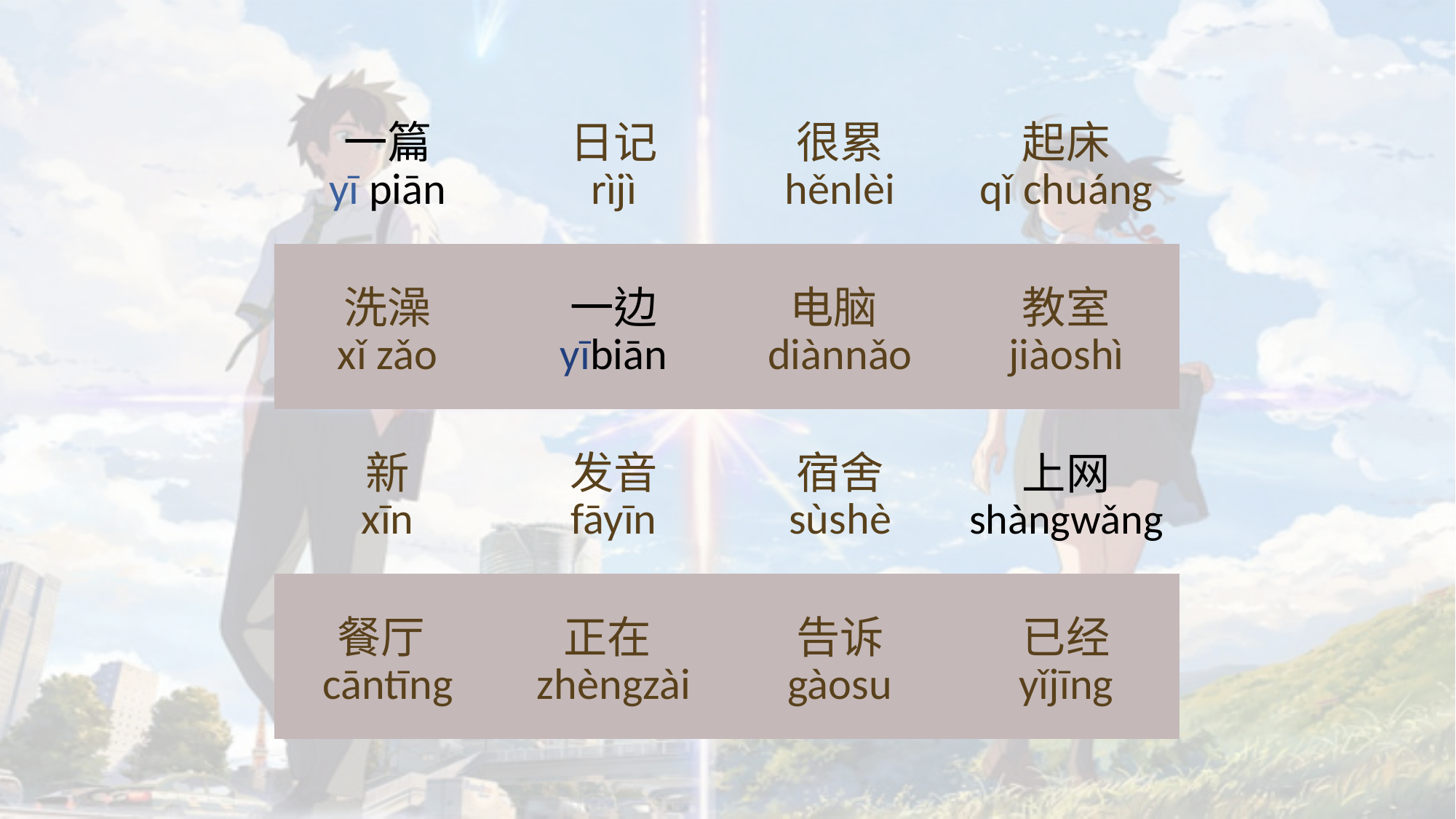

| 一篇 yī piān | 日记 rìjì | 很累 hěnlèi | 起床 qǐ chuáng |
| --- | --- | --- | --- |
| 洗澡 xǐ zǎo | 一边 yībiān | 电脑diànnǎo | 教室 jiàoshì |
| 新 xīn | 发音 fāyīn | 宿舍 sùshè | 上网 shàngwǎng |
| 餐厅cāntīng | 正在zhèngzài | 告诉 gàosu | 已经 yǐjīng |